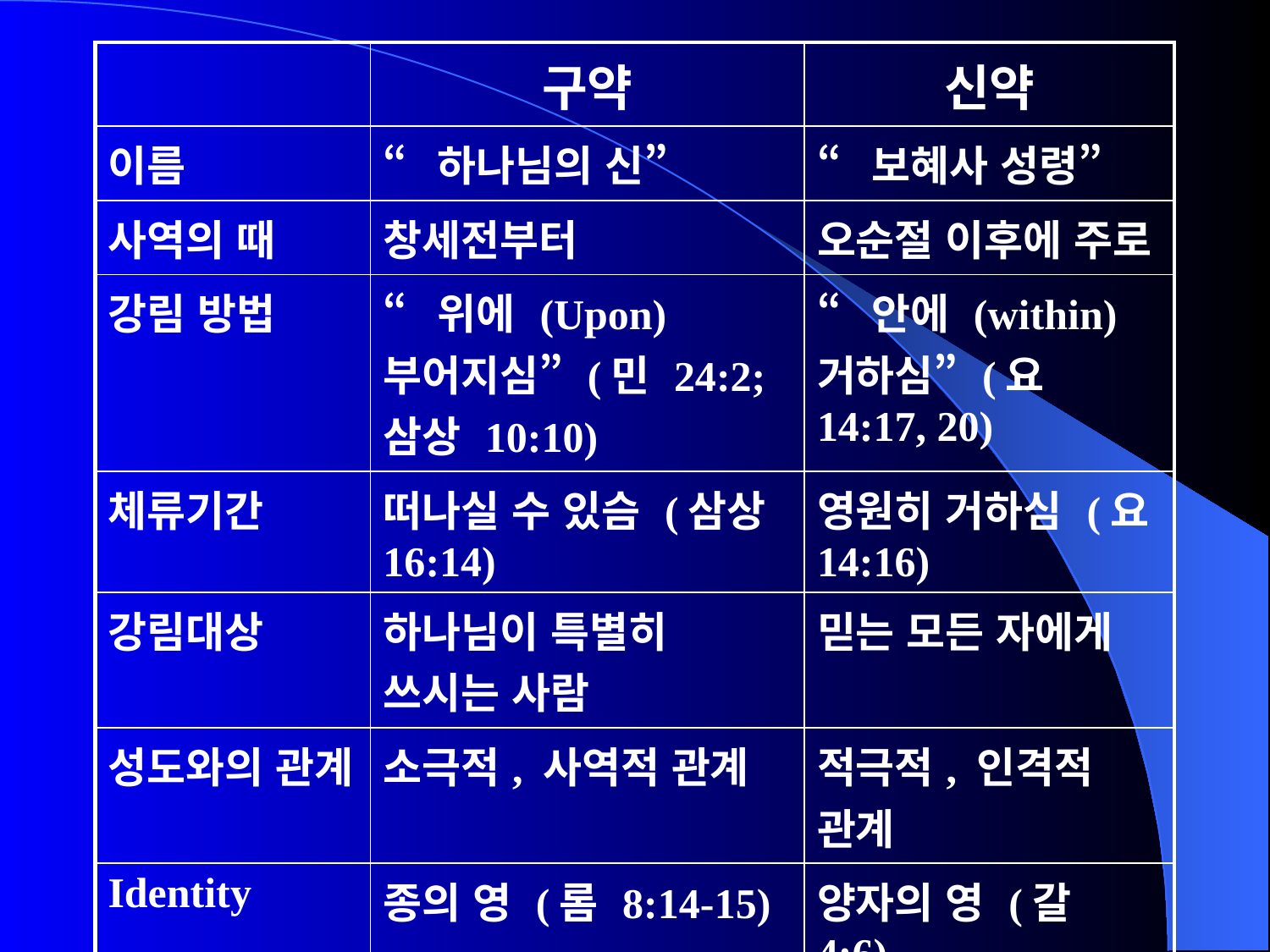

|  | 구약 | 신약 |
| --- | --- | --- |
| 이름 | “하나님의 신” | “보혜사 성령” |
| 사역의 때 | 창세전부터 | 오순절 이후에 주로 |
| 강림 방법 | “위에 (Upon) 부어지심” (민 24:2; 삼상 10:10) | “안에 (within) 거하심” (요 14:17, 20) |
| 체류기간 | 떠나실 수 있슴 (삼상 16:14) | 영원히 거하심 (요 14:16) |
| 강림대상 | 하나님이 특별히 쓰시는 사람 | 믿는 모든 자에게 |
| 성도와의 관계 | 소극적, 사역적 관계 | 적극적, 인격적 관계 |
| Identity | 종의 영 (롬 8:14-15) | 양자의 영 (갈 4:6) |